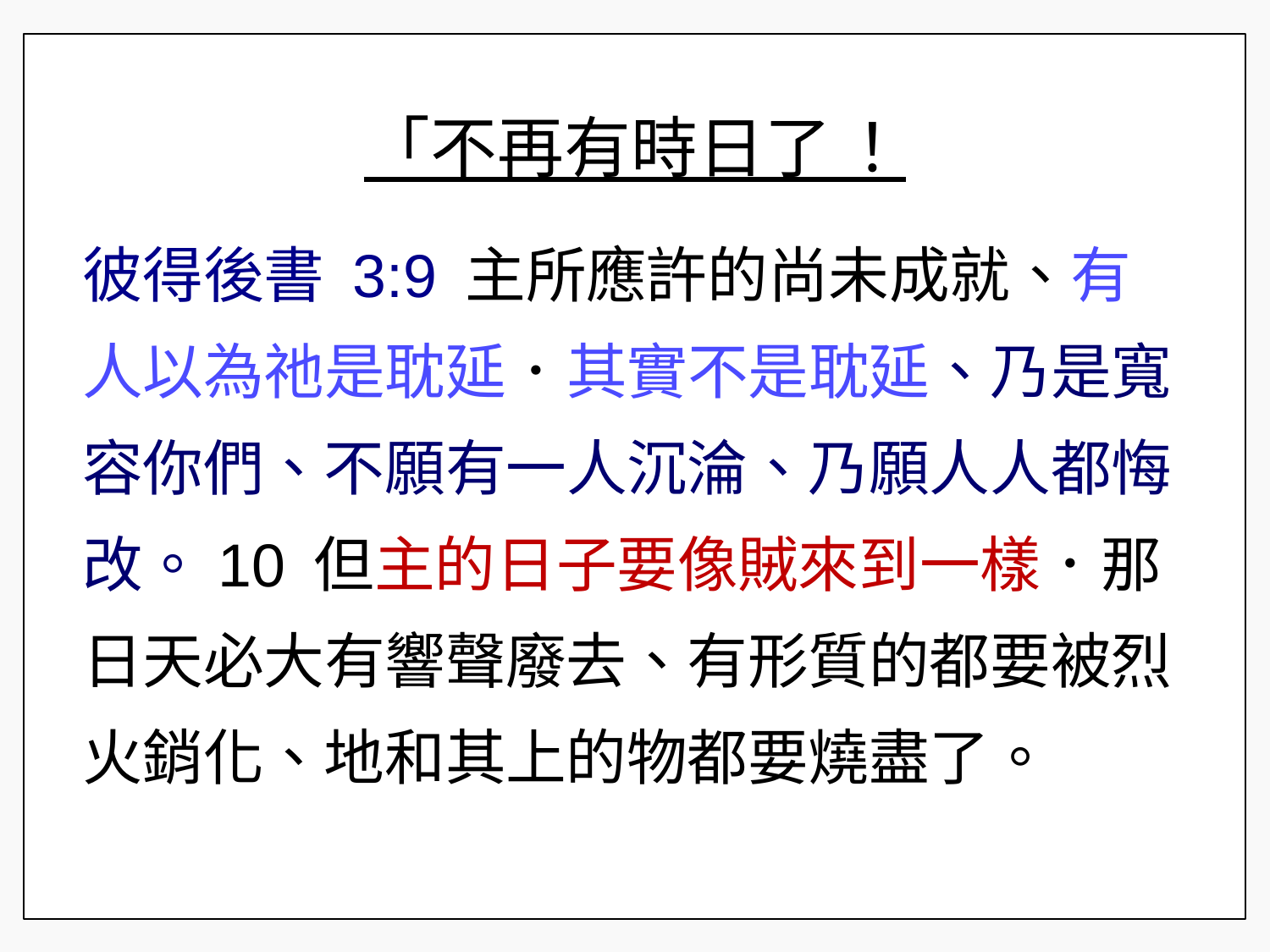

「不再有時日了 ！
彼得後書 3:9 主所應許的尚未成就、有人以為祂是耽延．其實不是耽延、乃是寬容你們、不願有一人沉淪、乃願人人都悔改。10 但主的日子要像賊來到一樣．那日天必大有響聲廢去、有形質的都要被烈火銷化、地和其上的物都要燒盡了。